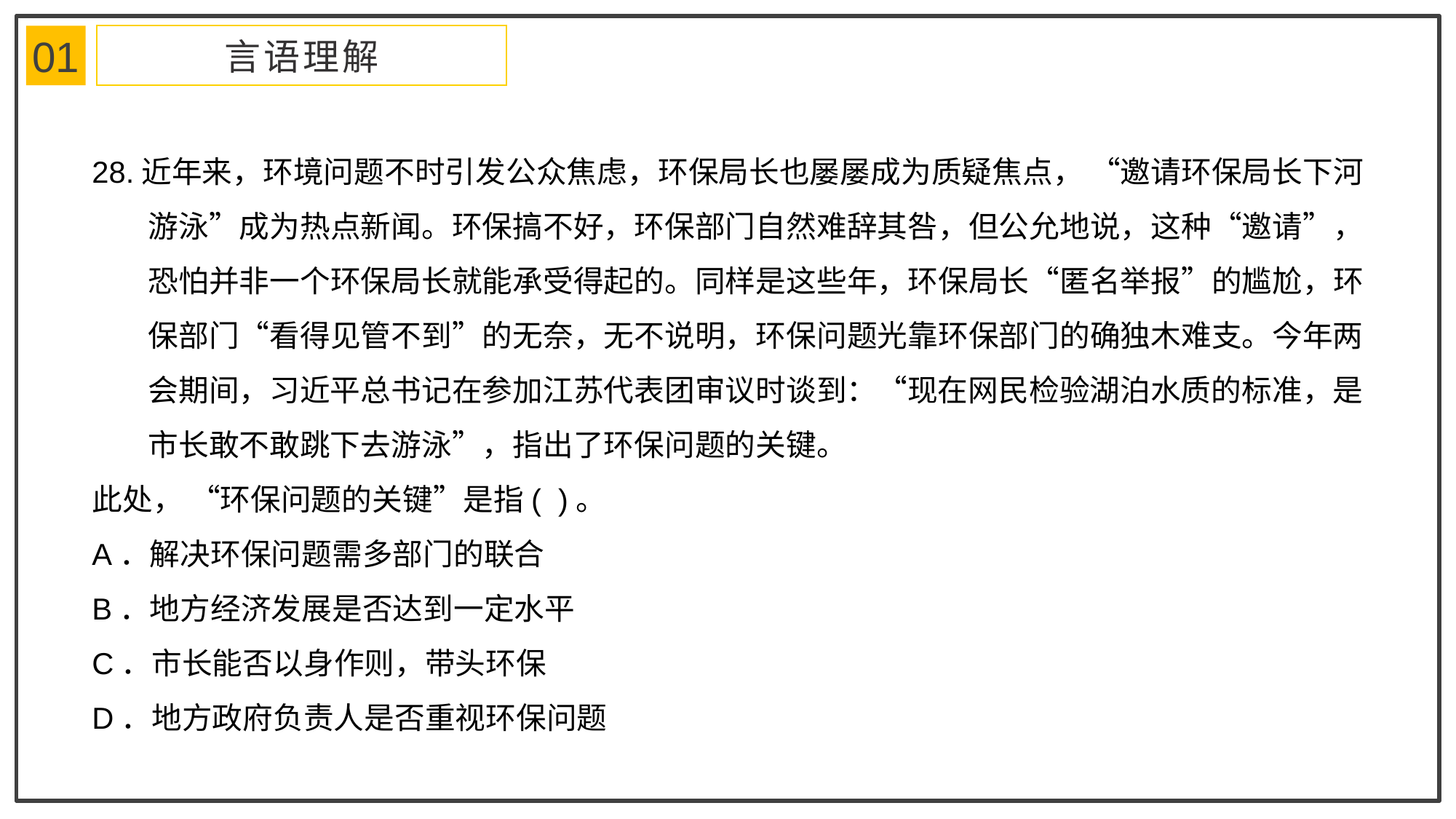

01
言语理解
28.近年来，环境问题不时引发公众焦虑，环保局长也屡屡成为质疑焦点， “邀请环保局长下河游泳”成为热点新闻。环保搞不好，环保部门自然难辞其咎，但公允地说，这种“邀请”，恐怕并非一个环保局长就能承受得起的。同样是这些年，环保局长“匿名举报”的尴尬，环保部门“看得见管不到”的无奈，无不说明，环保问题光靠环保部门的确独木难支。今年两会期间，习近平总书记在参加江苏代表团审议时谈到：“现在网民检验湖泊水质的标准，是市长敢不敢跳下去游泳”，指出了环保问题的关键。
此处， “环保问题的关键”是指(  )。
A．解决环保问题需多部门的联合
B．地方经济发展是否达到一定水平
C．市长能否以身作则，带头环保
D．地方政府负责人是否重视环保问题